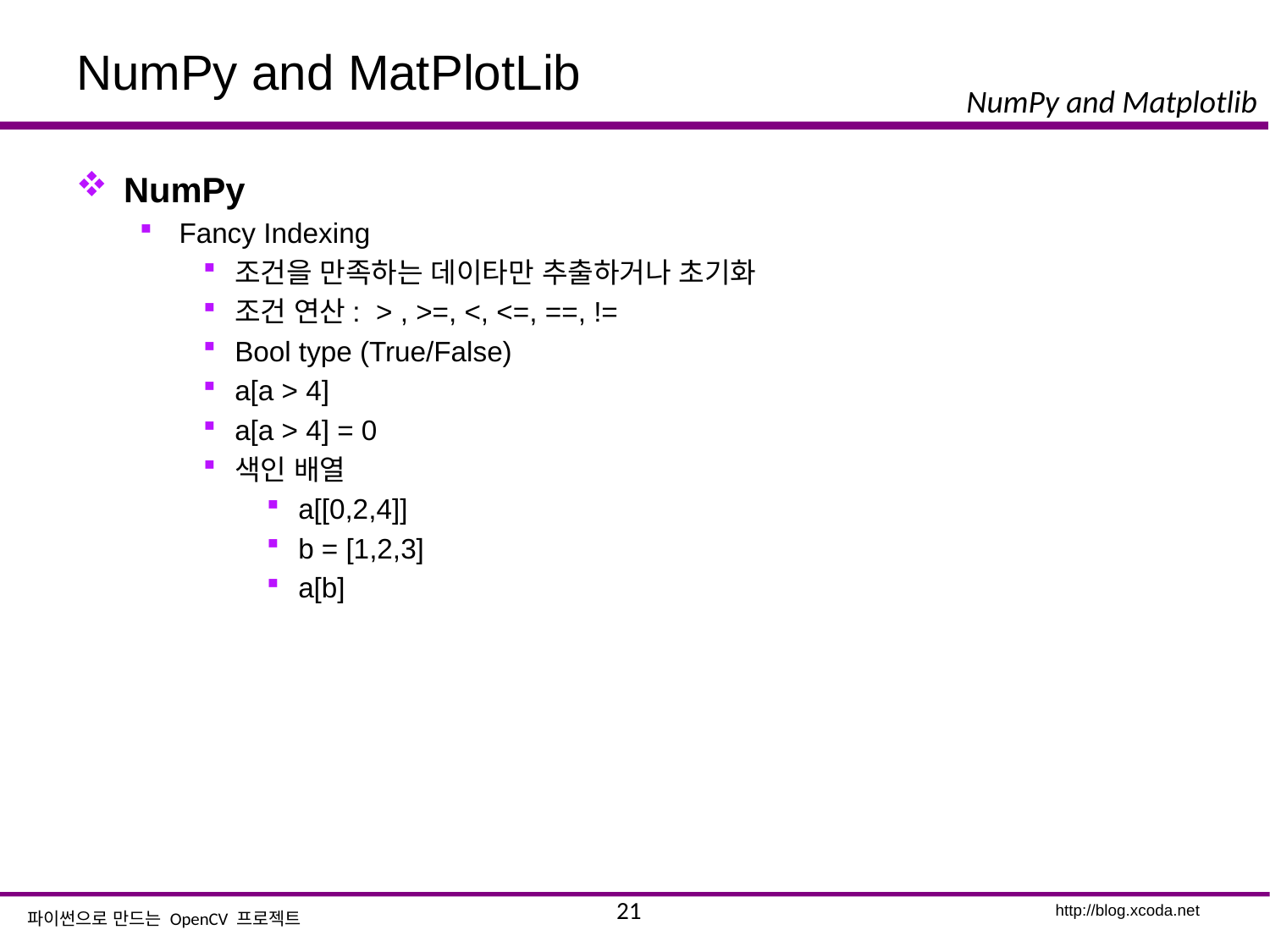

# NumPy and MatPlotLib
NumPy
Fancy Indexing
조건을 만족하는 데이타만 추출하거나 초기화
조건 연산:  > , >=, <, <=, ==, !=
Bool type (True/False)
a[a > 4]
a[a > 4] = 0
색인 배열
a[[0,2,4]]
b = [1,2,3]
a[b]